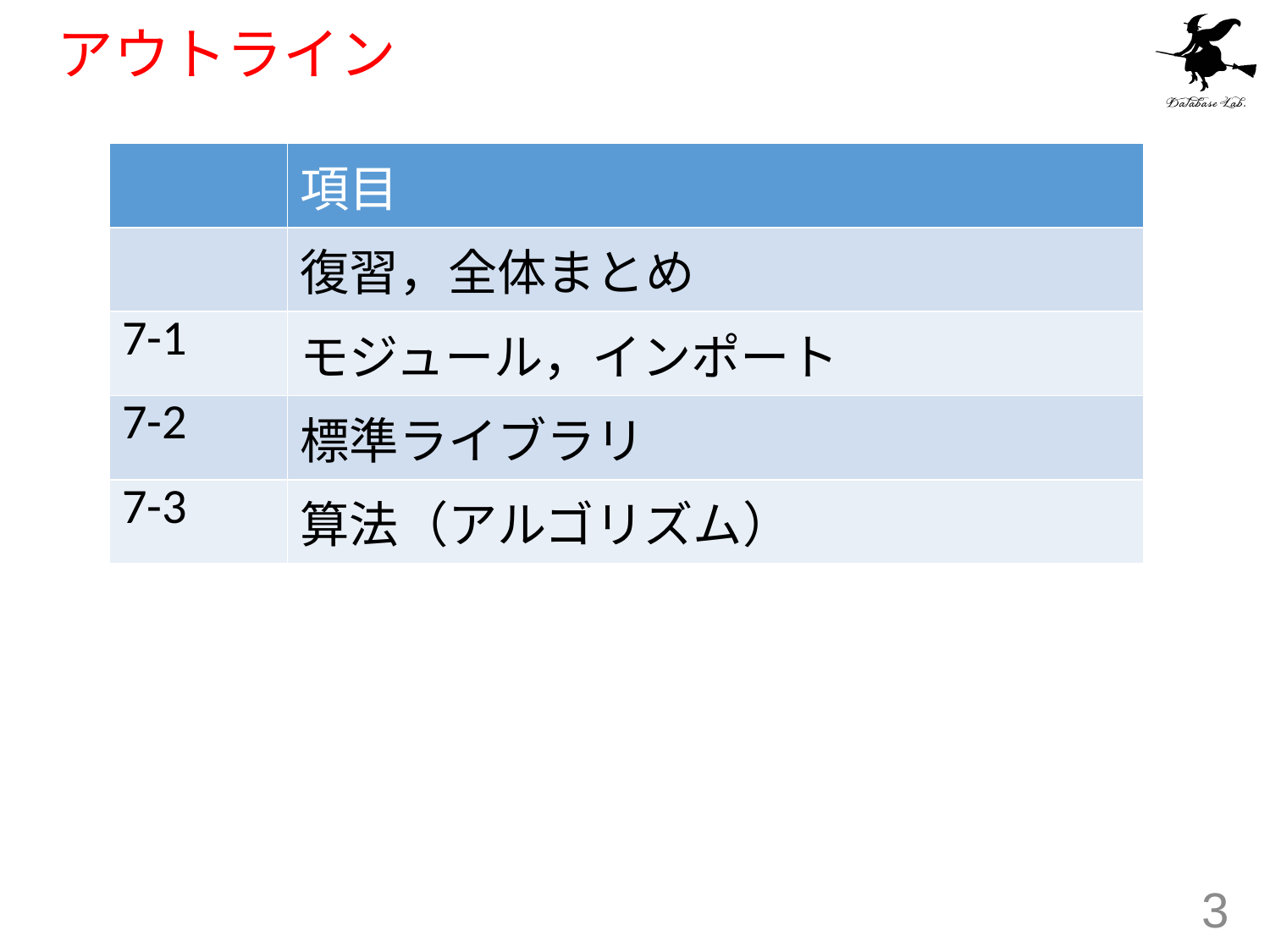

# アウトライン
|  | 項目 |
| --- | --- |
|  | 復習，全体まとめ |
| 7-1 | モジュール，インポート |
| 7-2 | 標準ライブラリ |
| 7-3 | 算法（アルゴリズム） |
3